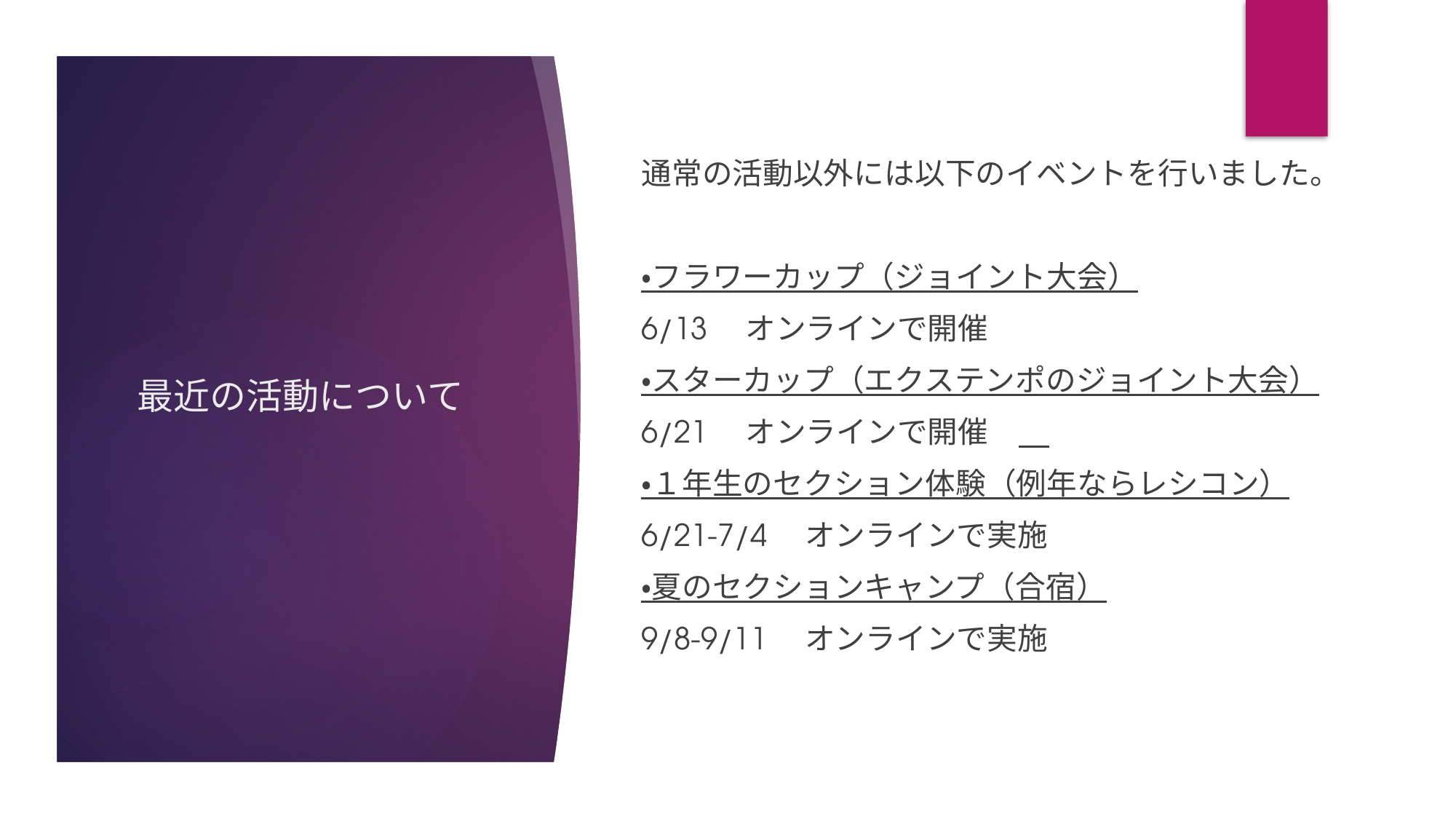

通常の活動以外には以下のイベントを行いました。

・フラワーカップ（ジョイント大会）
6/13　オンラインで開催
・スターカップ（エクステンポのジョイント大会）
6/21　オンラインで開催
・１年生のセクション体験（例年ならレシコン）
6/21-7/4　オンラインで実施
・夏のセクションキャンプ（合宿）
9/8-9/11　オンラインで実施
# 最近の活動について